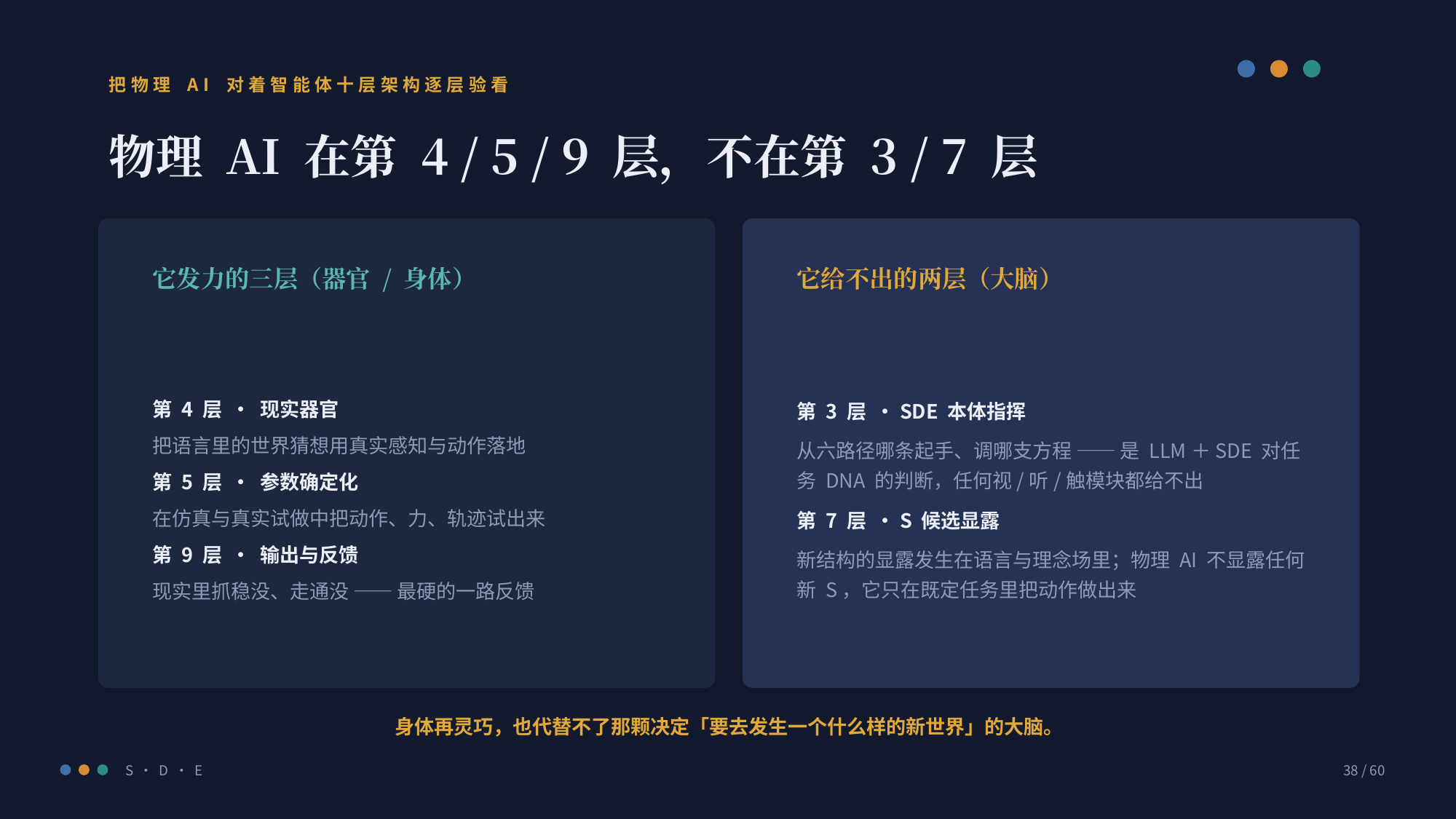

把物理 AI 对着智能体十层架构逐层验看
物理 AI 在第 4 / 5 / 9 层，不在第 3 / 7 层

它发力的三层（器官 / 身体）
它给不出的两层（大脑）
第 4 层 · 现实器官
把语言里的世界猜想用真实感知与动作落地
第 5 层 · 参数确定化
在仿真与真实试做中把动作、力、轨迹试出来
第 9 层 · 输出与反馈
现实里抓稳没、走通没 —— 最硬的一路反馈
第 3 层 · SDE 本体指挥
从六路径哪条起手、调哪支方程 —— 是 LLM＋SDE 对任务 DNA 的判断，任何视/听/触模块都给不出
第 7 层 · S 候选显露
新结构的显露发生在语言与理念场里；物理 AI 不显露任何新 S，它只在既定任务里把动作做出来
身体再灵巧，也代替不了那颗决定「要去发生一个什么样的新世界」的大脑。
S · D · E
38 / 60